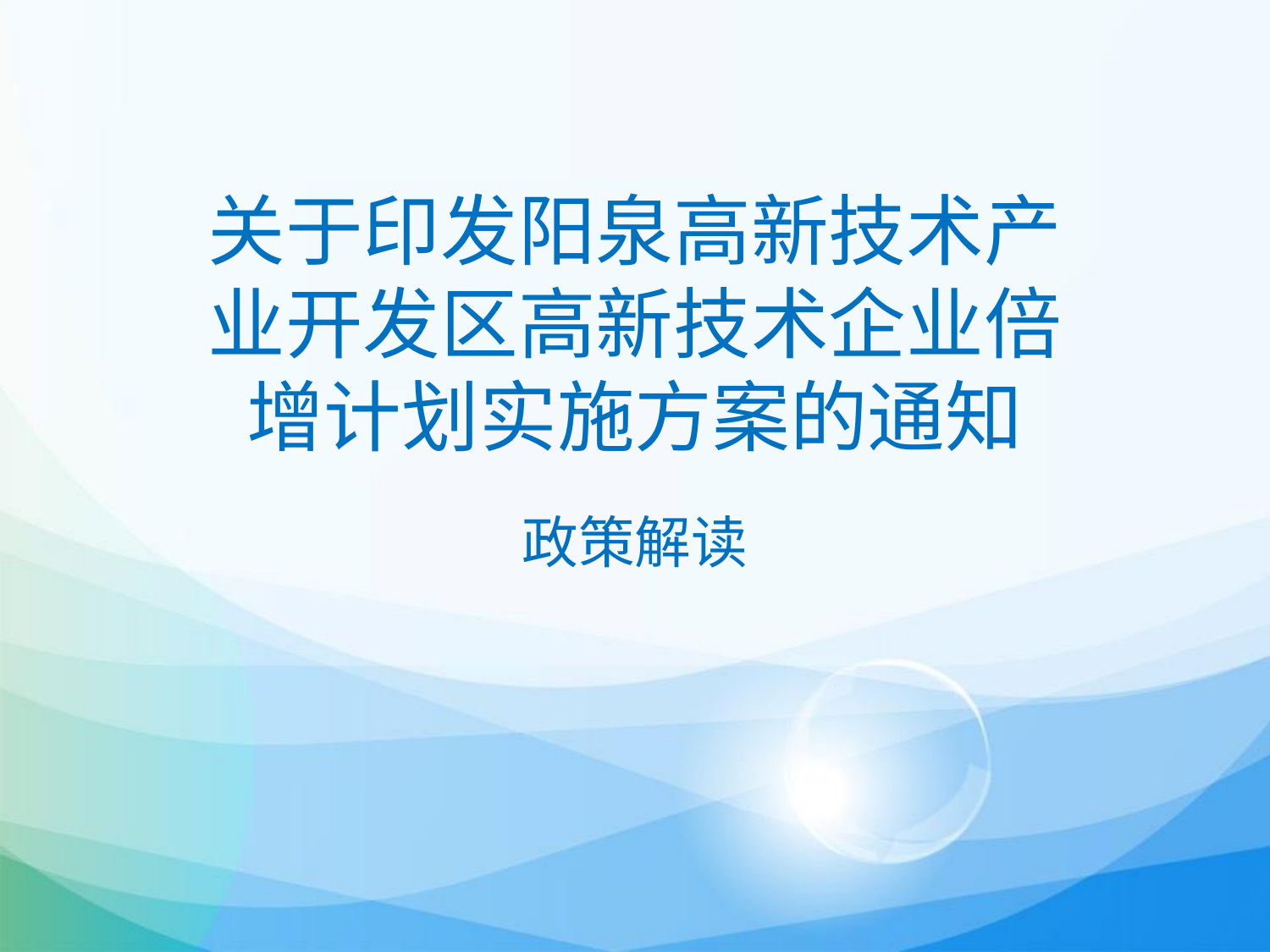

# 关于印发阳泉高新技术产业开发区高新技术企业倍增计划实施方案的通知
政策解读